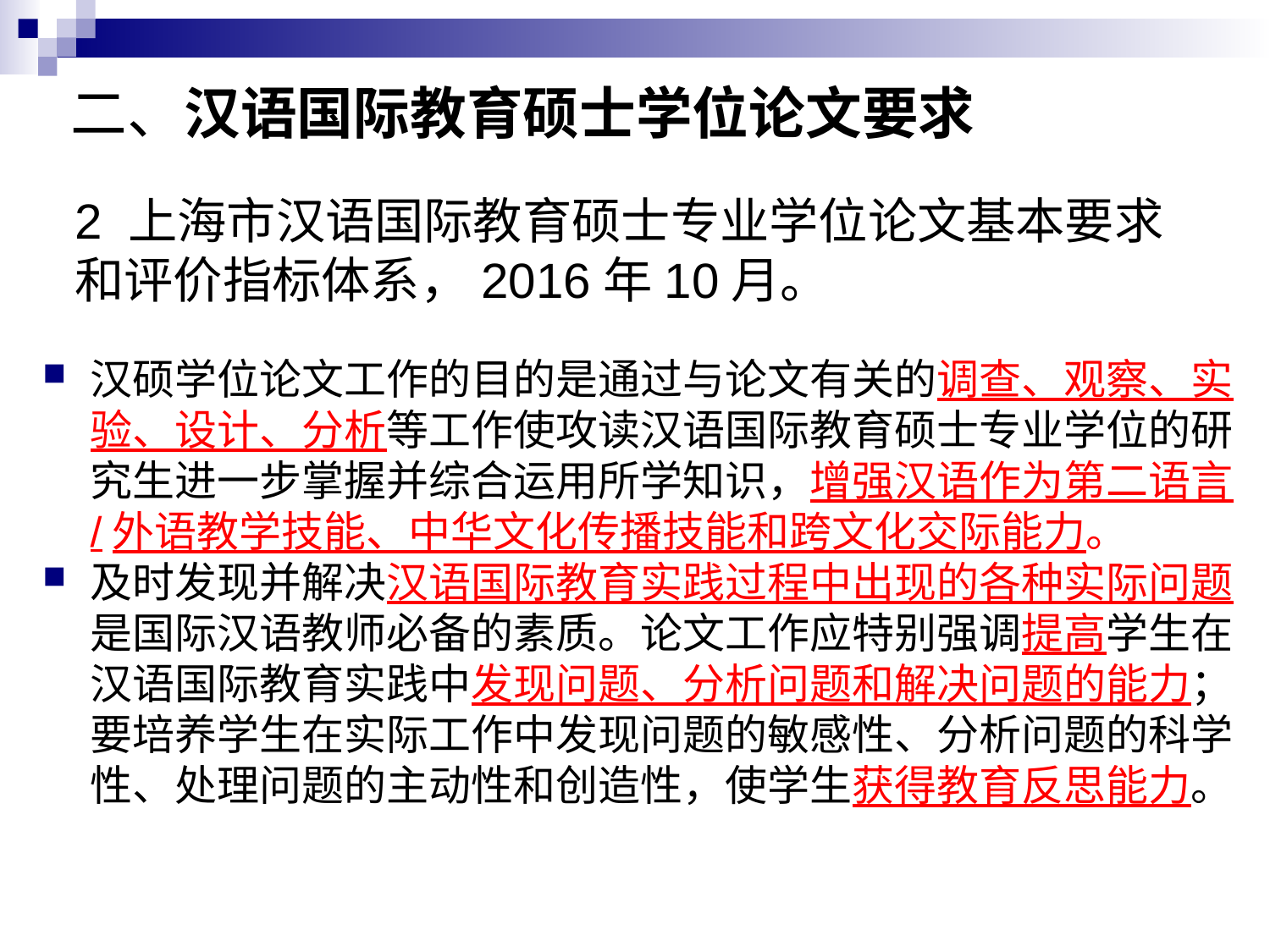

# 二、汉语国际教育硕士学位论文要求
2 上海市汉语国际教育硕士专业学位论文基本要求和评价指标体系，2016年10月。

汉硕学位论文工作的目的是通过与论文有关的调查、观察、实验、设计、分析等工作使攻读汉语国际教育硕士专业学位的研究生进一步掌握并综合运用所学知识，增强汉语作为第二语言/外语教学技能、中华文化传播技能和跨文化交际能力。
及时发现并解决汉语国际教育实践过程中出现的各种实际问题是国际汉语教师必备的素质。论文工作应特别强调提高学生在汉语国际教育实践中发现问题、分析问题和解决问题的能力；要培养学生在实际工作中发现问题的敏感性、分析问题的科学性、处理问题的主动性和创造性，使学生获得教育反思能力。